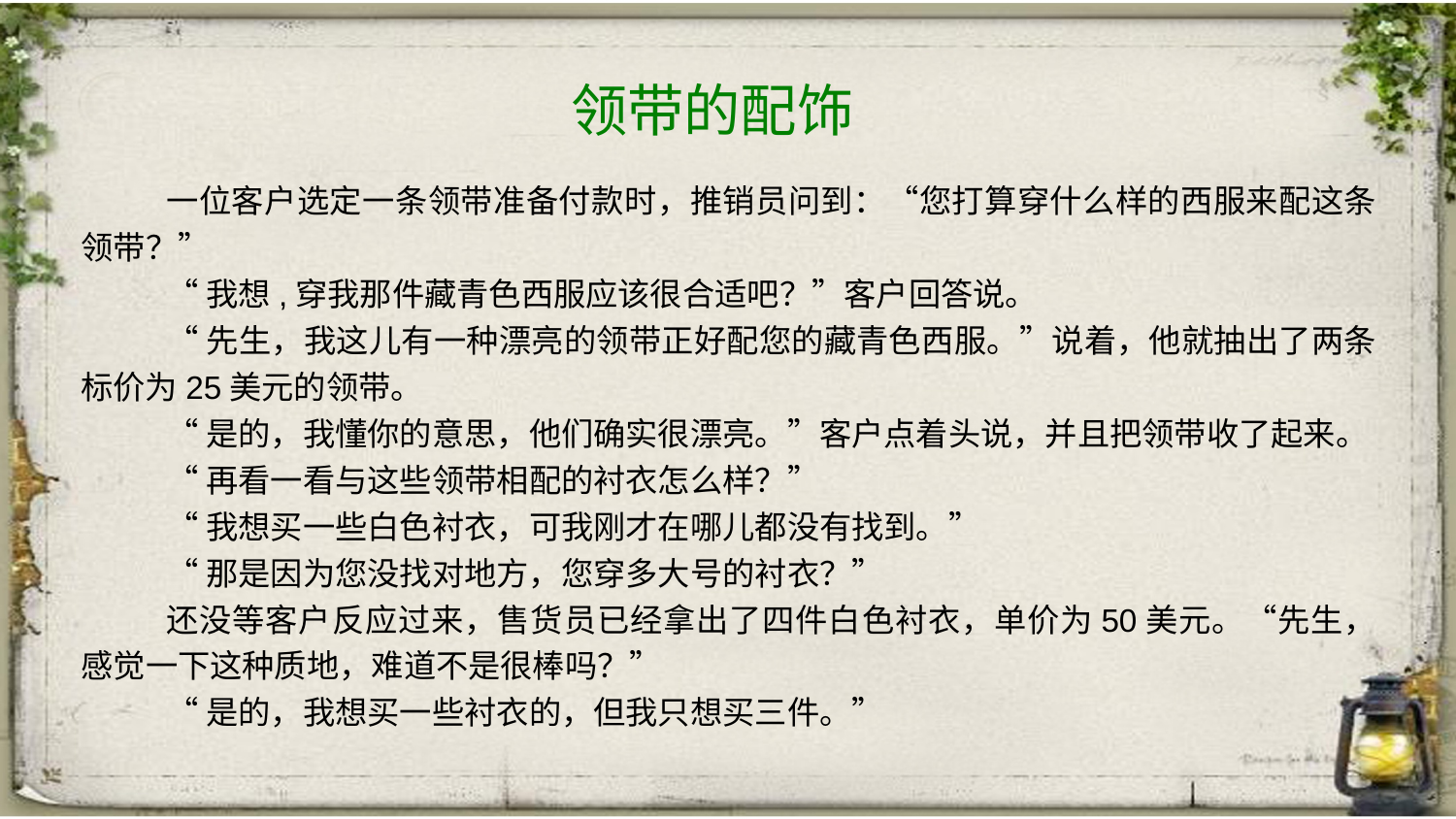

领带的配饰
一位客户选定一条领带准备付款时，推销员问到：“您打算穿什么样的西服来配这条领带？”
“我想,穿我那件藏青色西服应该很合适吧？”客户回答说。
“先生，我这儿有一种漂亮的领带正好配您的藏青色西服。”说着，他就抽出了两条标价为25美元的领带。
“是的，我懂你的意思，他们确实很漂亮。”客户点着头说，并且把领带收了起来。
“再看一看与这些领带相配的衬衣怎么样？”
“我想买一些白色衬衣，可我刚才在哪儿都没有找到。”
“那是因为您没找对地方，您穿多大号的衬衣？”
还没等客户反应过来，售货员已经拿出了四件白色衬衣，单价为50美元。“先生，感觉一下这种质地，难道不是很棒吗？”
“是的，我想买一些衬衣的，但我只想买三件。”